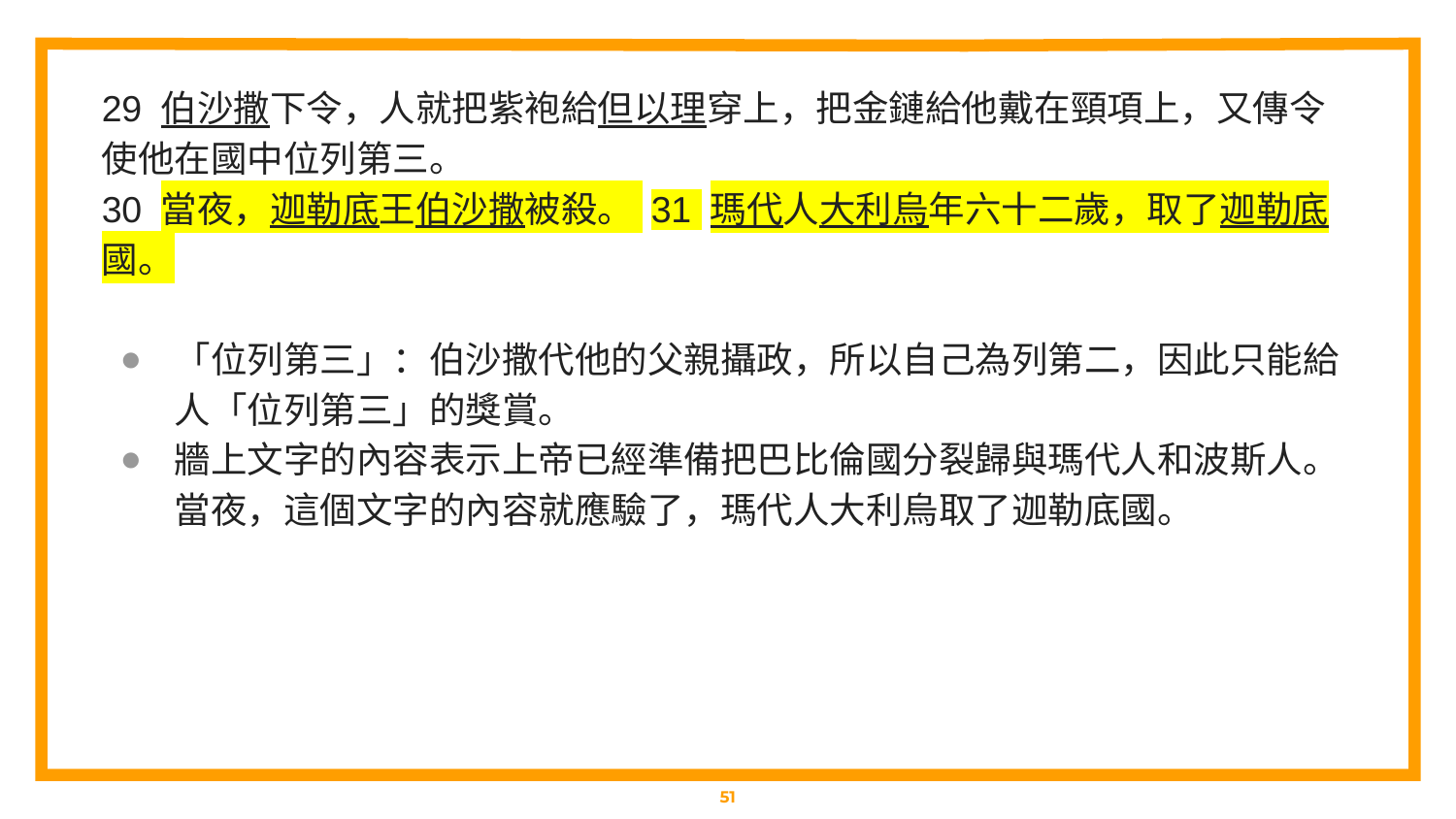

29 伯沙撒下令，人就把紫袍給但以理穿上，把金鏈給他戴在頸項上，又傳令使他在國中位列第三。
30 當夜，迦勒底王伯沙撒被殺。 31 瑪代人大利烏年六十二歲，取了迦勒底國。

「位列第三」：伯沙撒代他的父親攝政，所以自己為列第二，因此只能給人「位列第三」的獎賞。
牆上文字的內容表示上帝已經準備把巴比倫國分裂歸與瑪代人和波斯人。當夜，這個文字的內容就應驗了，瑪代人大利烏取了迦勒底國。
51